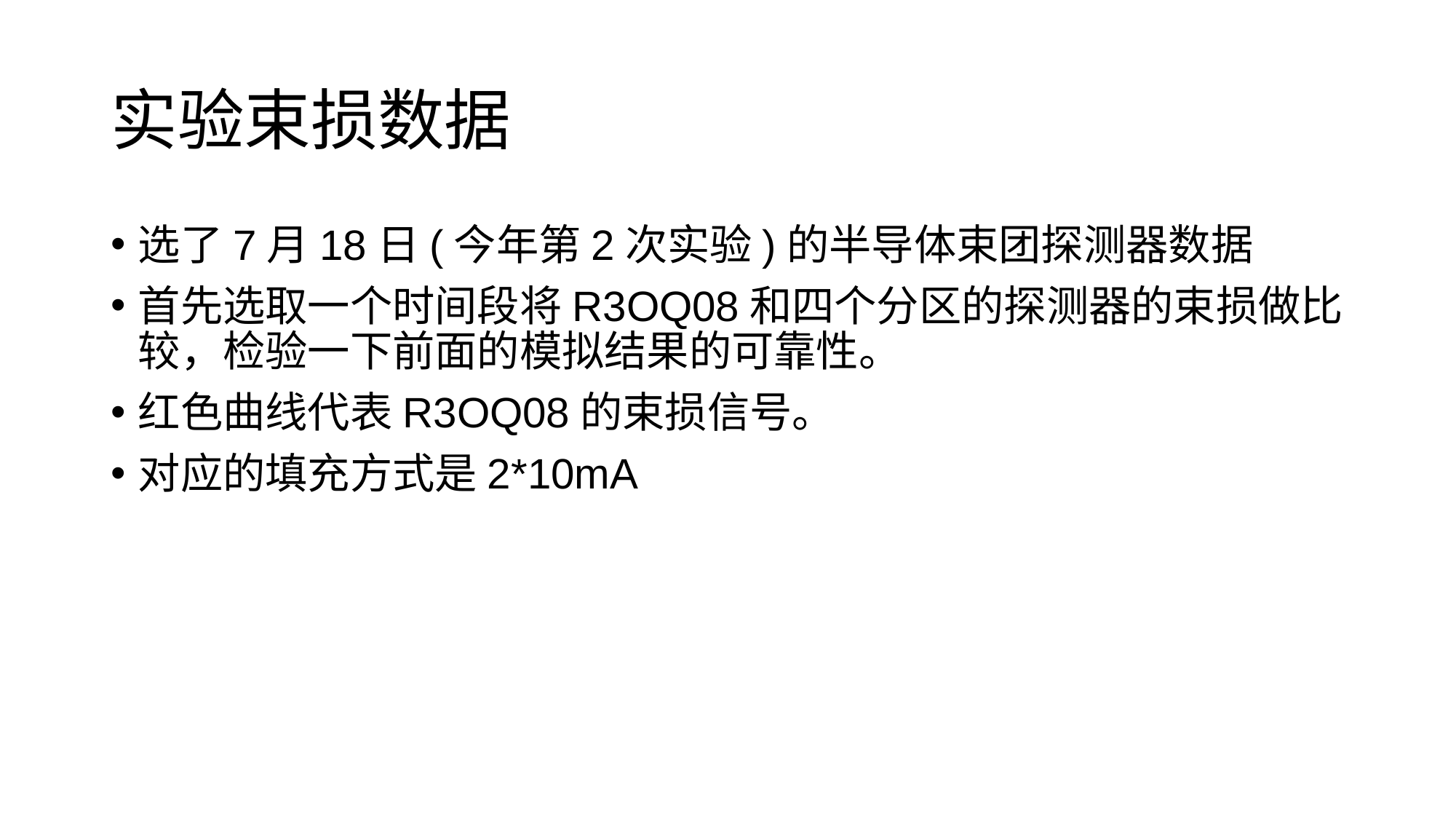

# 实验束损数据
选了7月18日(今年第2次实验)的半导体束团探测器数据
首先选取一个时间段将R3OQ08和四个分区的探测器的束损做比较，检验一下前面的模拟结果的可靠性。
红色曲线代表R3OQ08的束损信号。
对应的填充方式是2*10mA